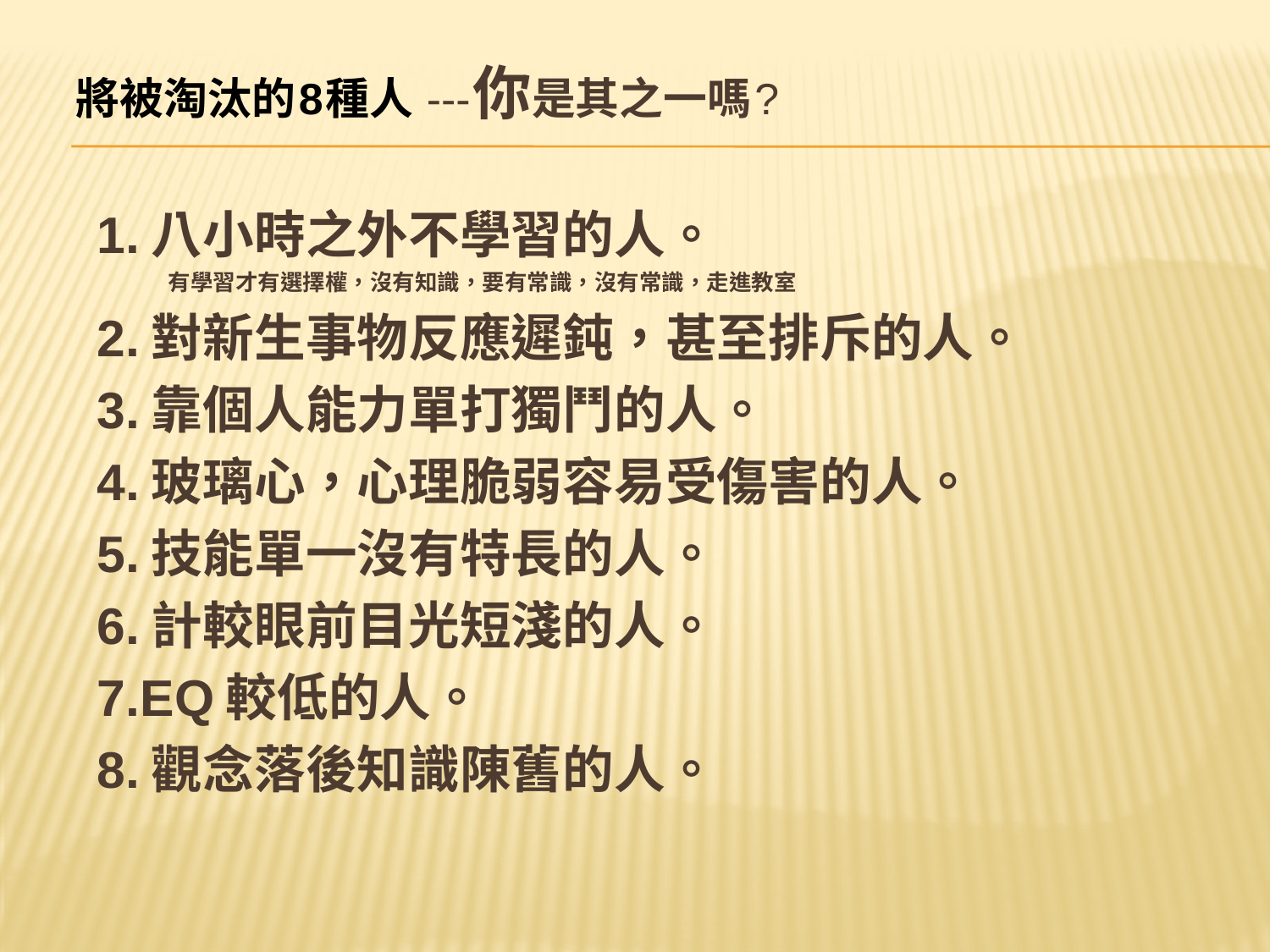

將被淘汰的8種人 ---你是其之一嗎?
#
1.八小時之外不學習的人。
             有學習才有選擇權，沒有知識，要有常識，沒有常識，走進教室
2.對新生事物反應遲鈍，甚至排斥的人。
3.靠個人能力單打獨鬥的人。
4.玻璃心，心理脆弱容易受傷害的人。
5.技能單一沒有特長的人。
6.計較眼前目光短淺的人。
7.EQ較低的人。
8.觀念落後知識陳舊的人。